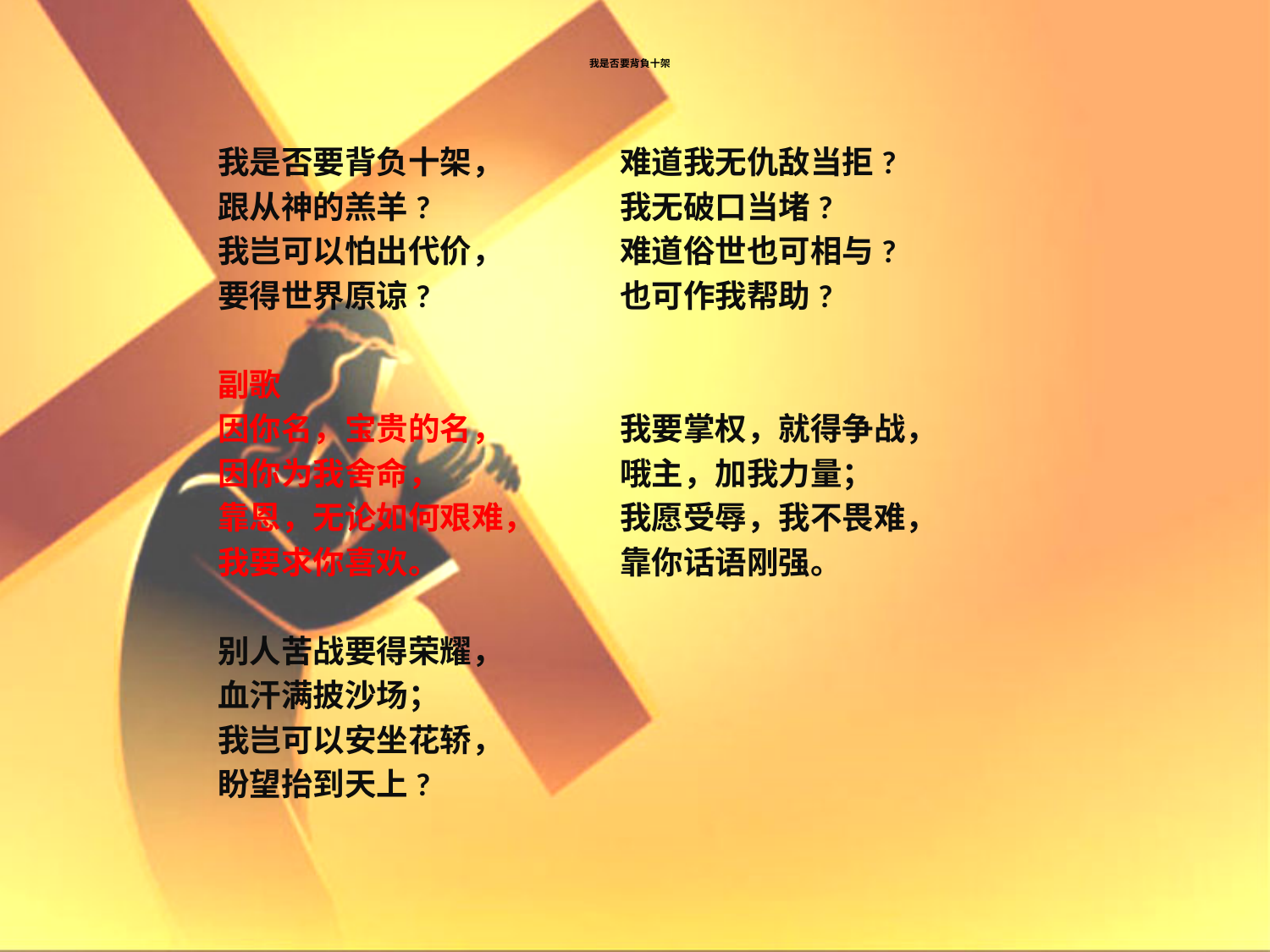

# 我是否要背負十架
我是否要背负十架，
跟从神的羔羊?
我岂可以怕出代价，
要得世界原谅?

副歌
因你名，宝贵的名，
因你为我舍命，
靠恩，无论如何艰难，
我要求你喜欢。

别人苦战要得荣耀，
血汗满披沙场；
我岂可以安坐花轿，
盼望抬到天上?
难道我无仇敌当拒?
我无破口当堵?
难道俗世也可相与?
也可作我帮助?

我要掌权，就得争战，
哦主，加我力量；
我愿受辱，我不畏难，
靠你话语刚强。